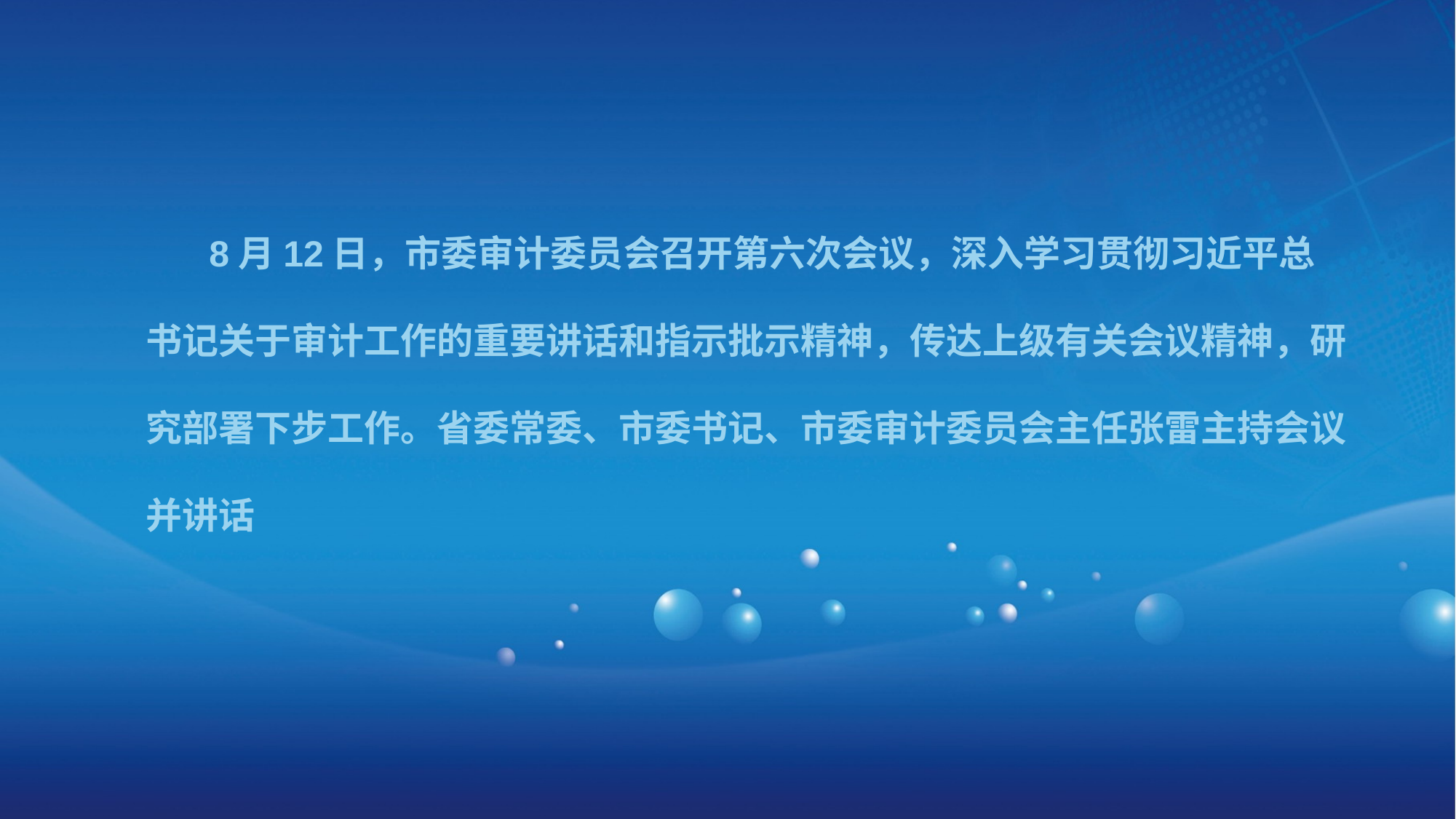

8月12日，市委审计委员会召开第六次会议，深入学习贯彻习近平总书记关于审计工作的重要讲话和指示批示精神，传达上级有关会议精神，研究部署下步工作。省委常委、市委书记、市委审计委员会主任张雷主持会议并讲话